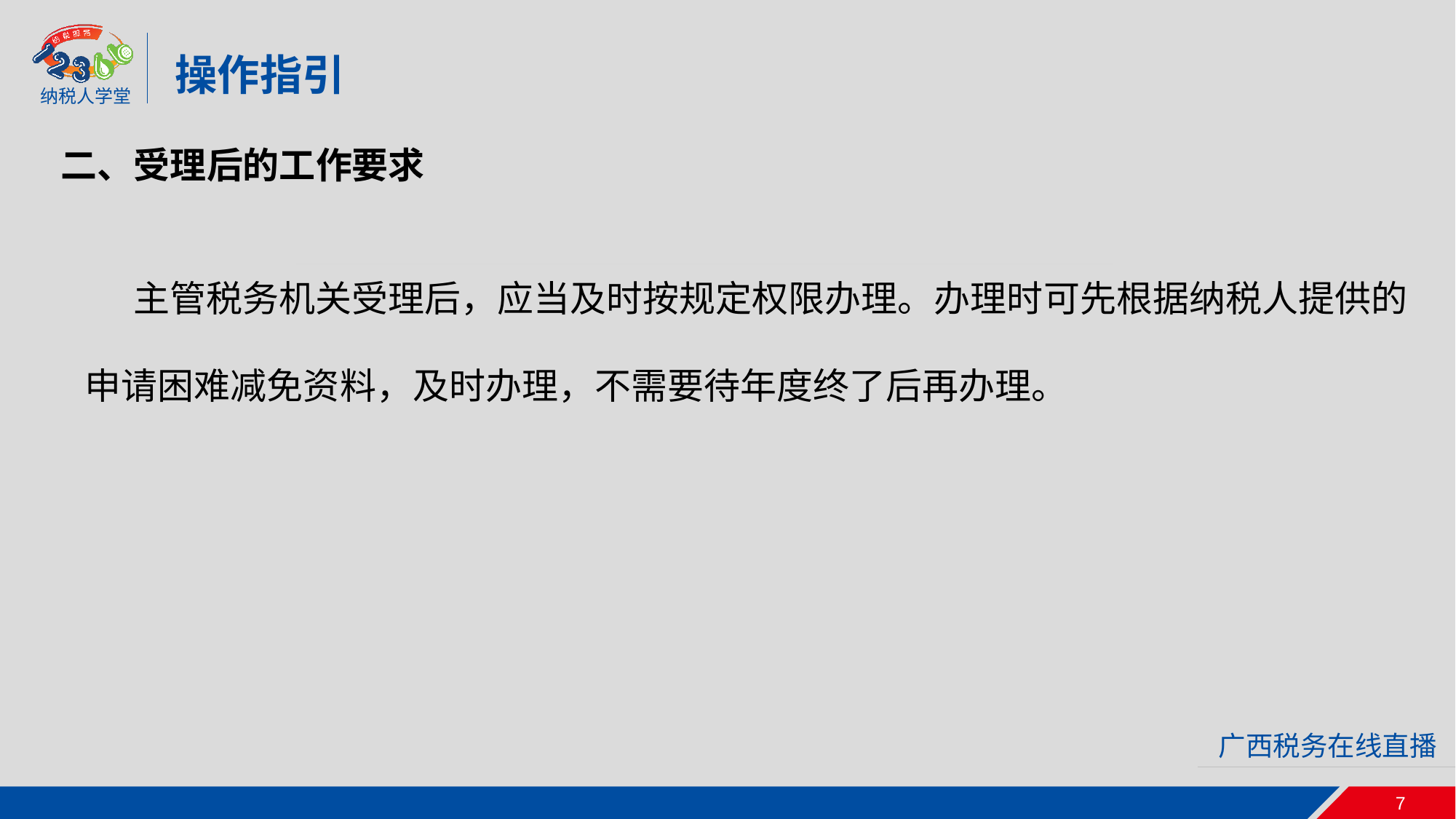

操作指引
二、受理后的工作要求
主管税务机关受理后，应当及时按规定权限办理。办理时可先根据纳税人提供的申请困难减免资料，及时办理，不需要待年度终了后再办理。